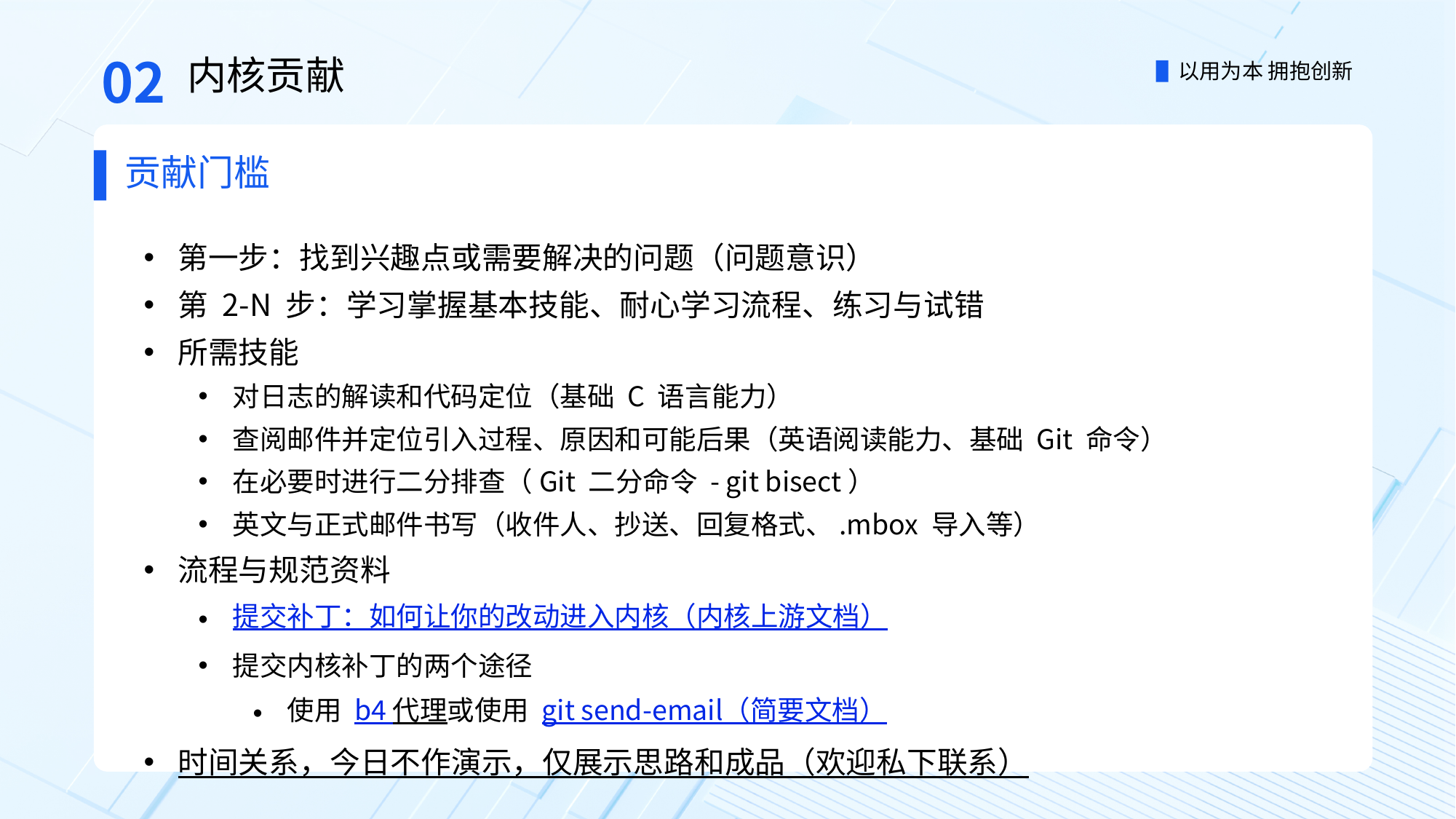

02
内核贡献
贡献门槛
第一步：找到兴趣点或需要解决的问题（问题意识）
第 2-N 步：学习掌握基本技能、耐心学习流程、练习与试错
所需技能
对日志的解读和代码定位（基础 C 语言能力）
查阅邮件并定位引入过程、原因和可能后果（英语阅读能力、基础 Git 命令）
在必要时进行二分排查（Git 二分命令 - git bisect）
英文与正式邮件书写（收件人、抄送、回复格式、.mbox 导入等）
流程与规范资料
提交补丁：如何让你的改动进入内核（内核上游文档）
提交内核补丁的两个途径
使用 b4 代理或使用 git send-email（简要文档）
时间关系，今日不作演示，仅展示思路和成品（欢迎私下联系）